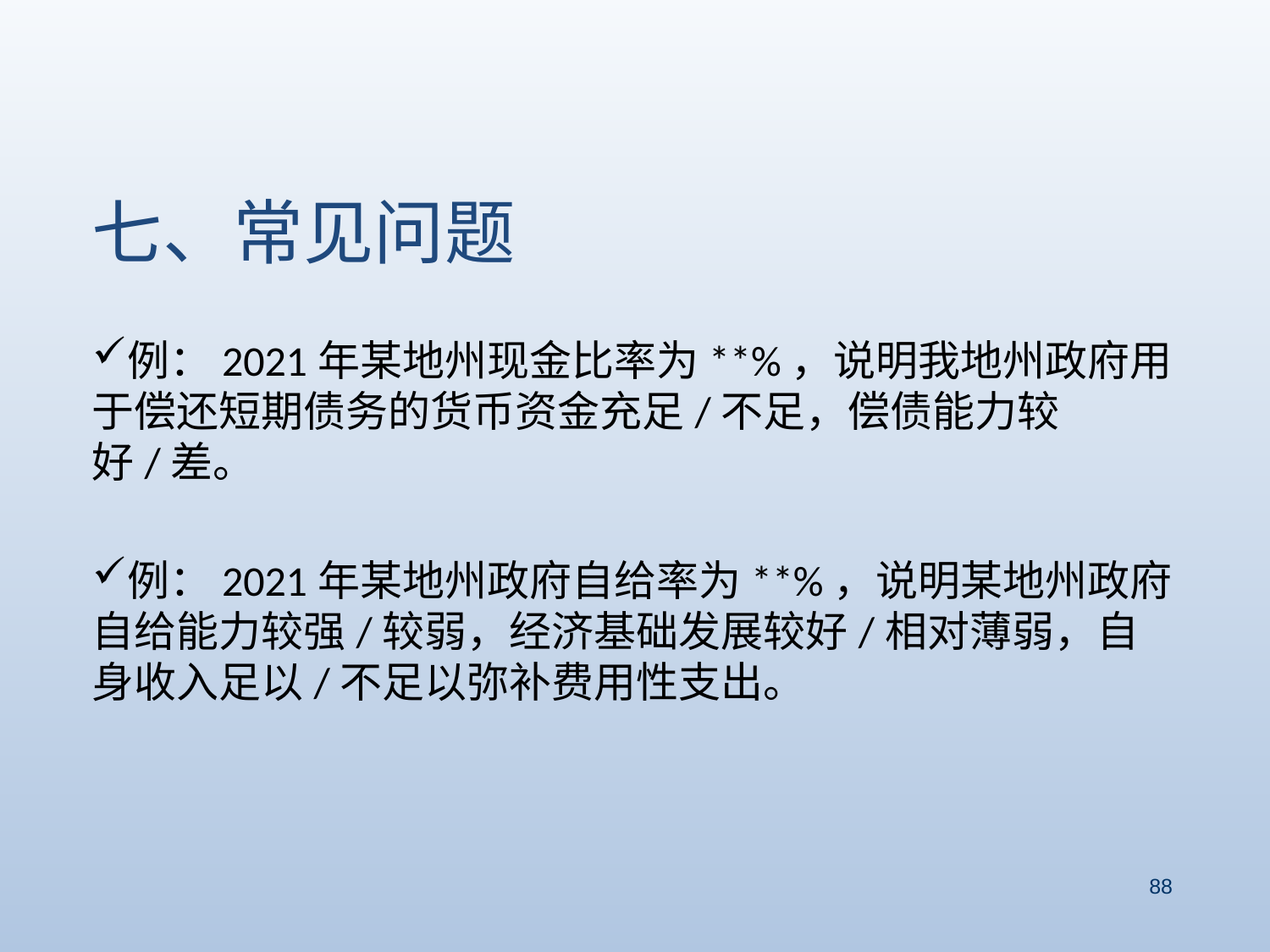

七、常见问题
例：2021年某地州现金比率为**%，说明我地州政府用于偿还短期债务的货币资金充足/不足，偿债能力较好/差。

例：2021年某地州政府自给率为**%，说明某地州政府自给能力较强/较弱，经济基础发展较好/相对薄弱，自身收入足以/不足以弥补费用性支出。

88